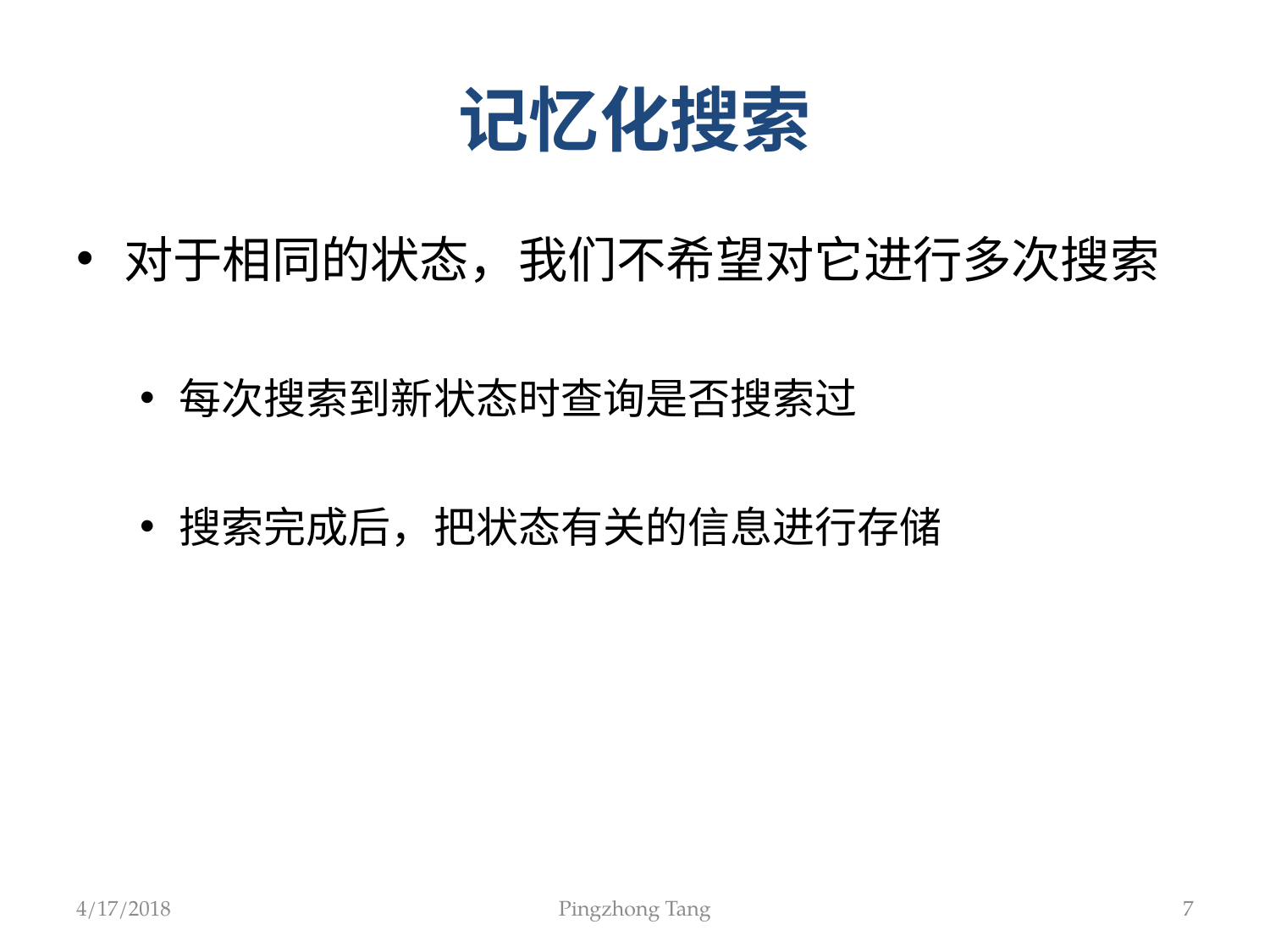

# 记忆化搜索
对于相同的状态，我们不希望对它进行多次搜索

每次搜索到新状态时查询是否搜索过

搜索完成后，把状态有关的信息进行存储
4/17/2018
Pingzhong Tang
7